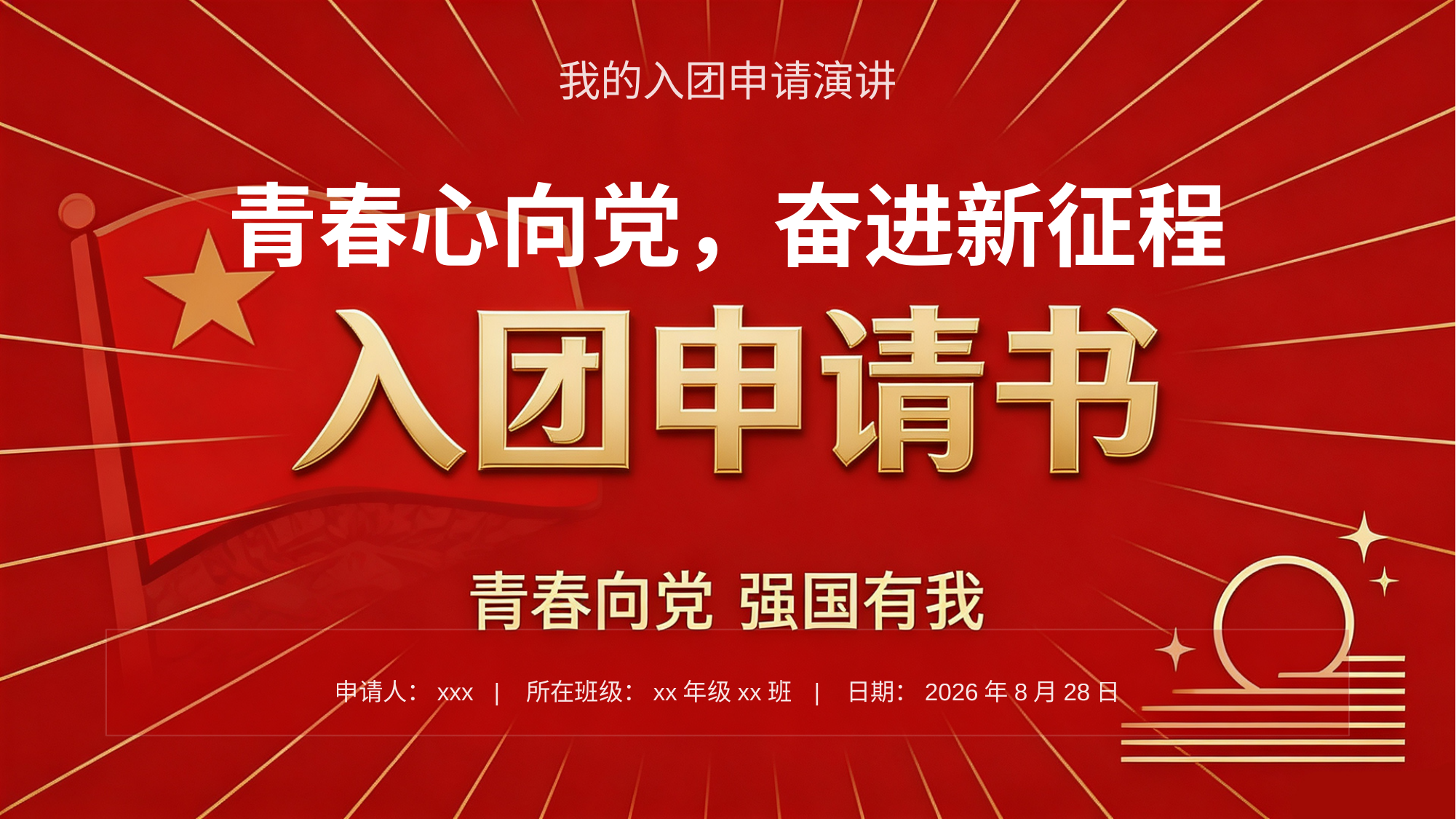

我的入团申请演讲
青春心向党，奋进新征程

申请人：xxx   |   所在班级：xx年级xx班   |   日期：2026年8月28日